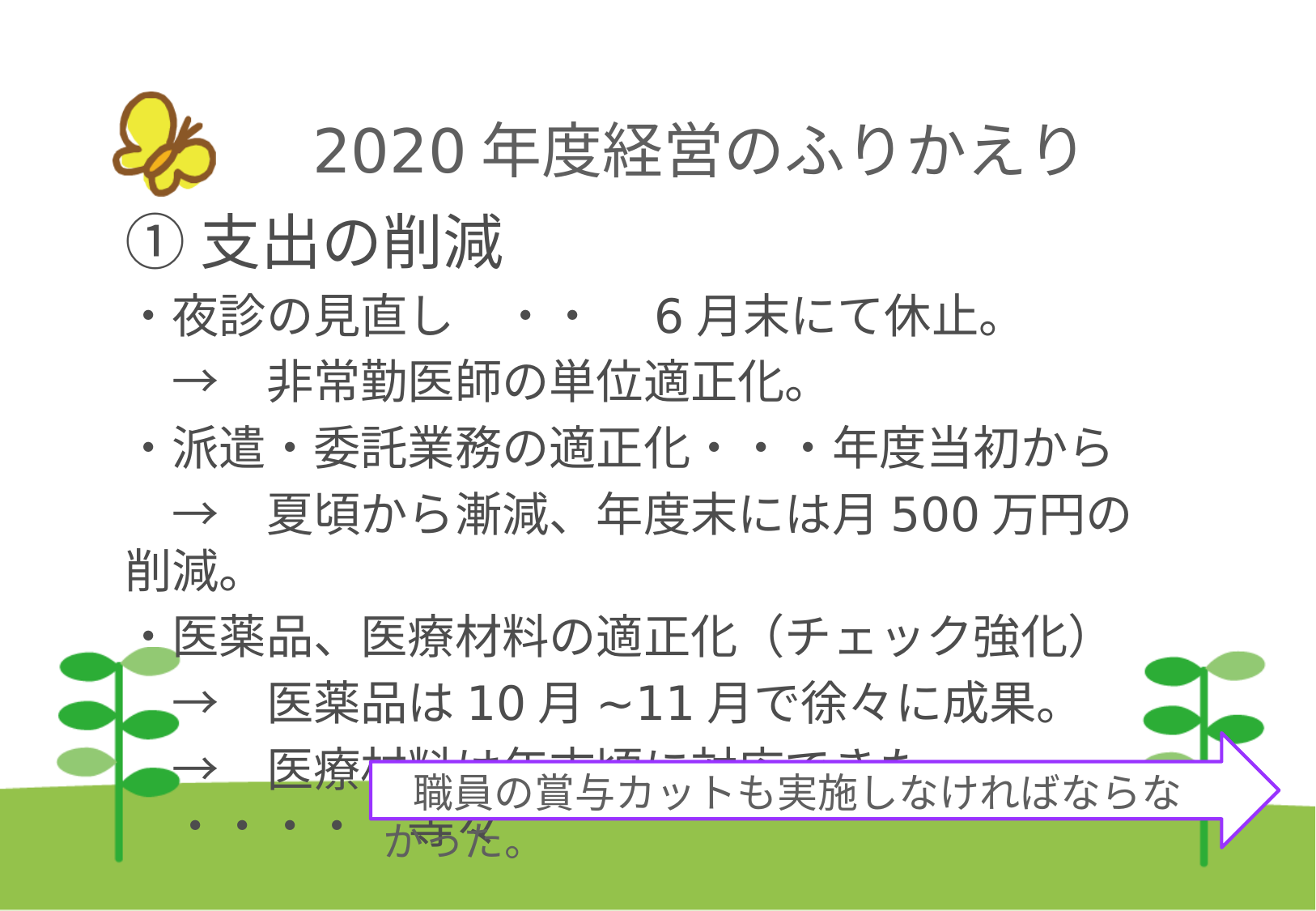

# 2020年度経営のふりかえり
①支出の削減
・夜診の見直し　・・　6月末にて休止。
　→　非常勤医師の単位適正化。
・派遣・委託業務の適正化・・・年度当初から
　→　夏頃から漸減、年度末には月500万円の削減。
・医薬品、医療材料の適正化（チェック強化）
　→　医薬品は10月~11月で徐々に成果。
　→　医療材料は年末頃に対応できた。　・・・・　等々
　職員の賞与カットも実施しなければならなかった。